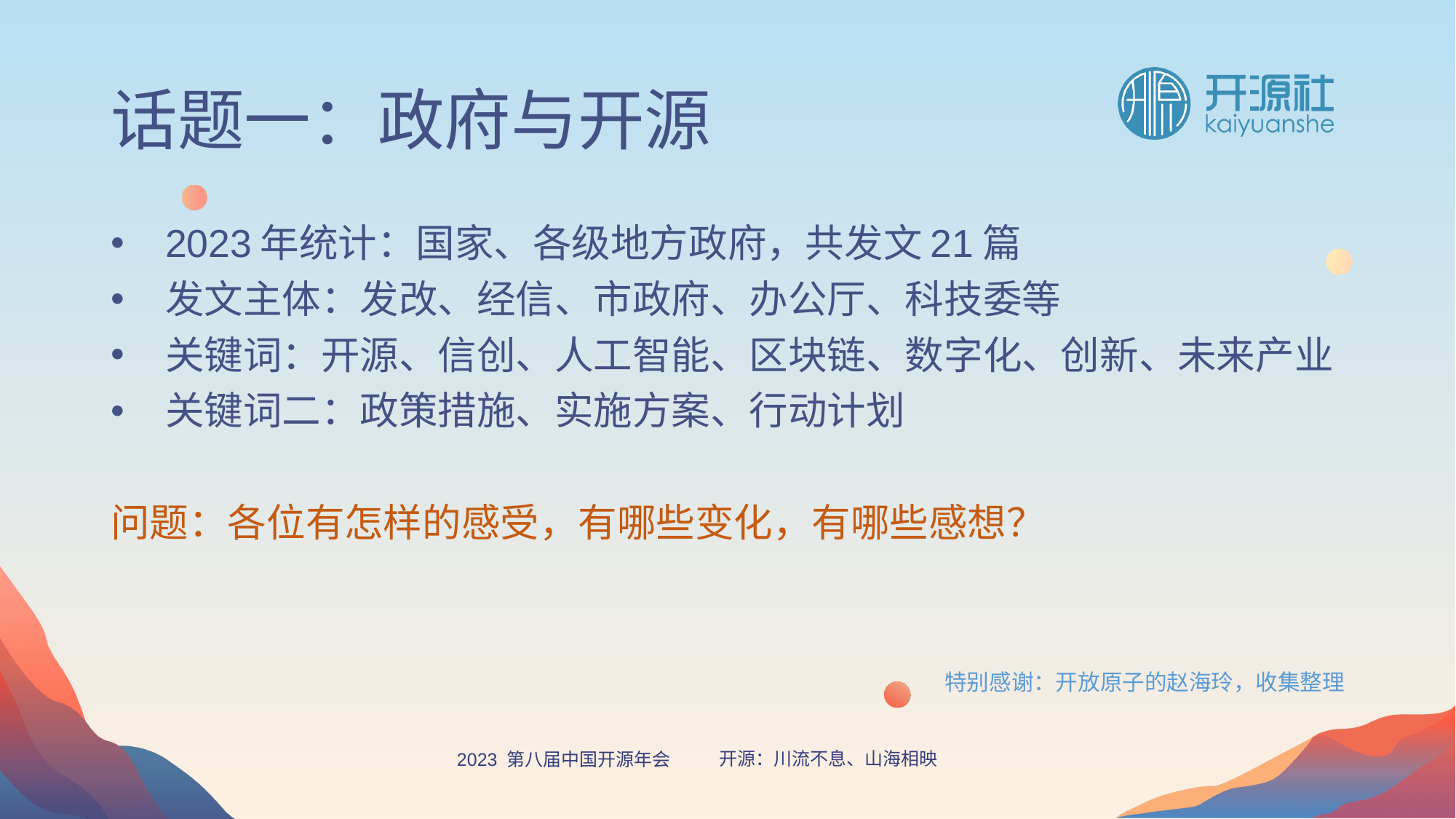

# 话题一：政府与开源
2023年统计：国家、各级地方政府，共发文21篇
发文主体：发改、经信、市政府、办公厅、科技委等
关键词：开源、信创、人工智能、区块链、数字化、创新、未来产业
关键词二：政策措施、实施方案、行动计划

问题：各位有怎样的感受，有哪些变化，有哪些感想？

特别感谢：开放原子的赵海玲，收集整理